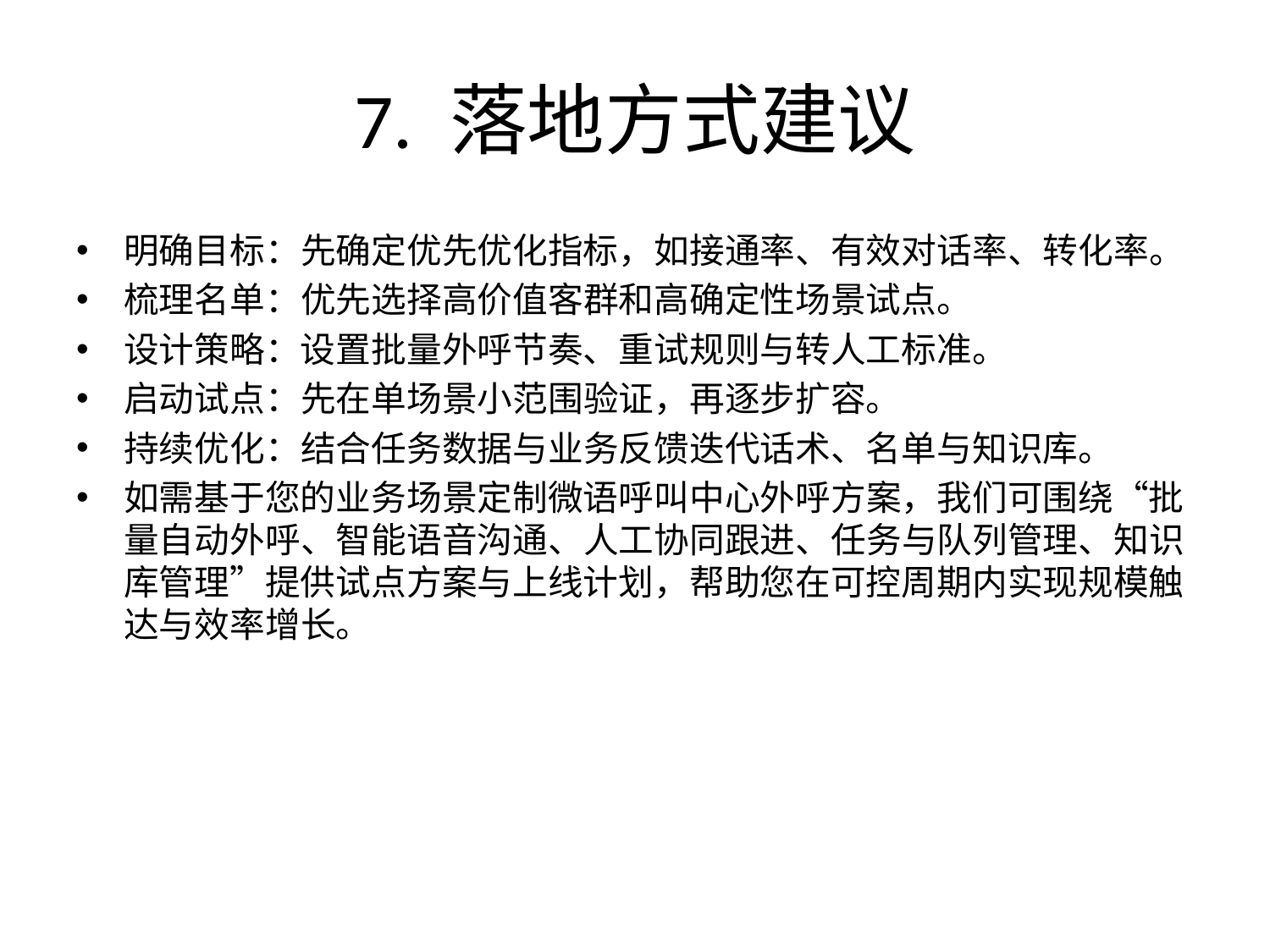

# 7. 落地方式建议
明确目标：先确定优先优化指标，如接通率、有效对话率、转化率。
梳理名单：优先选择高价值客群和高确定性场景试点。
设计策略：设置批量外呼节奏、重试规则与转人工标准。
启动试点：先在单场景小范围验证，再逐步扩容。
持续优化：结合任务数据与业务反馈迭代话术、名单与知识库。
如需基于您的业务场景定制微语呼叫中心外呼方案，我们可围绕“批量自动外呼、智能语音沟通、人工协同跟进、任务与队列管理、知识库管理”提供试点方案与上线计划，帮助您在可控周期内实现规模触达与效率增长。